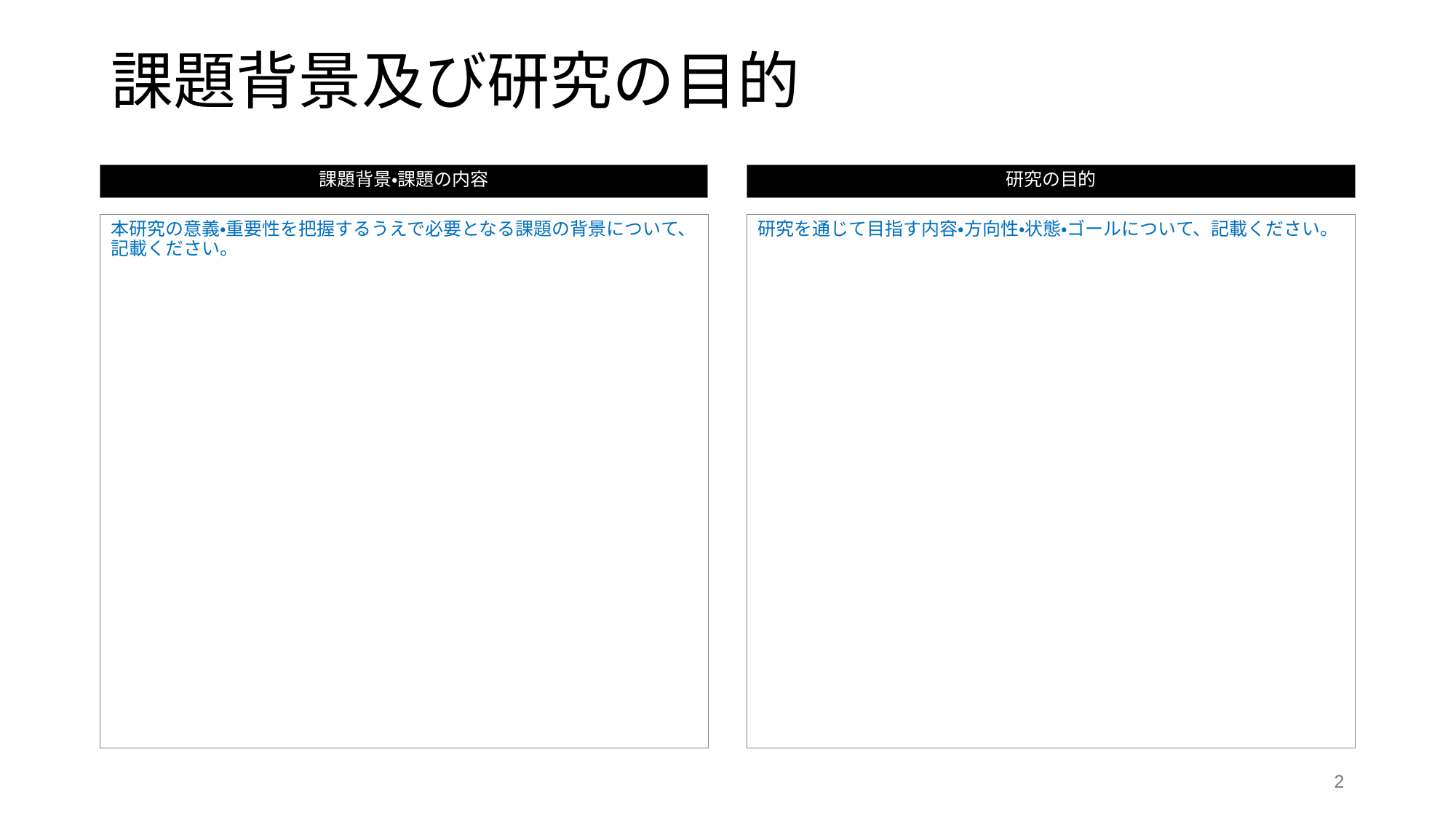

# 課題背景及び研究の目的
課題背景・課題の内容
研究の目的
本研究の意義・重要性を把握するうえで必要となる課題の背景について、記載ください。
研究を通じて目指す内容・方向性・状態・ゴールについて、記載ください。
2